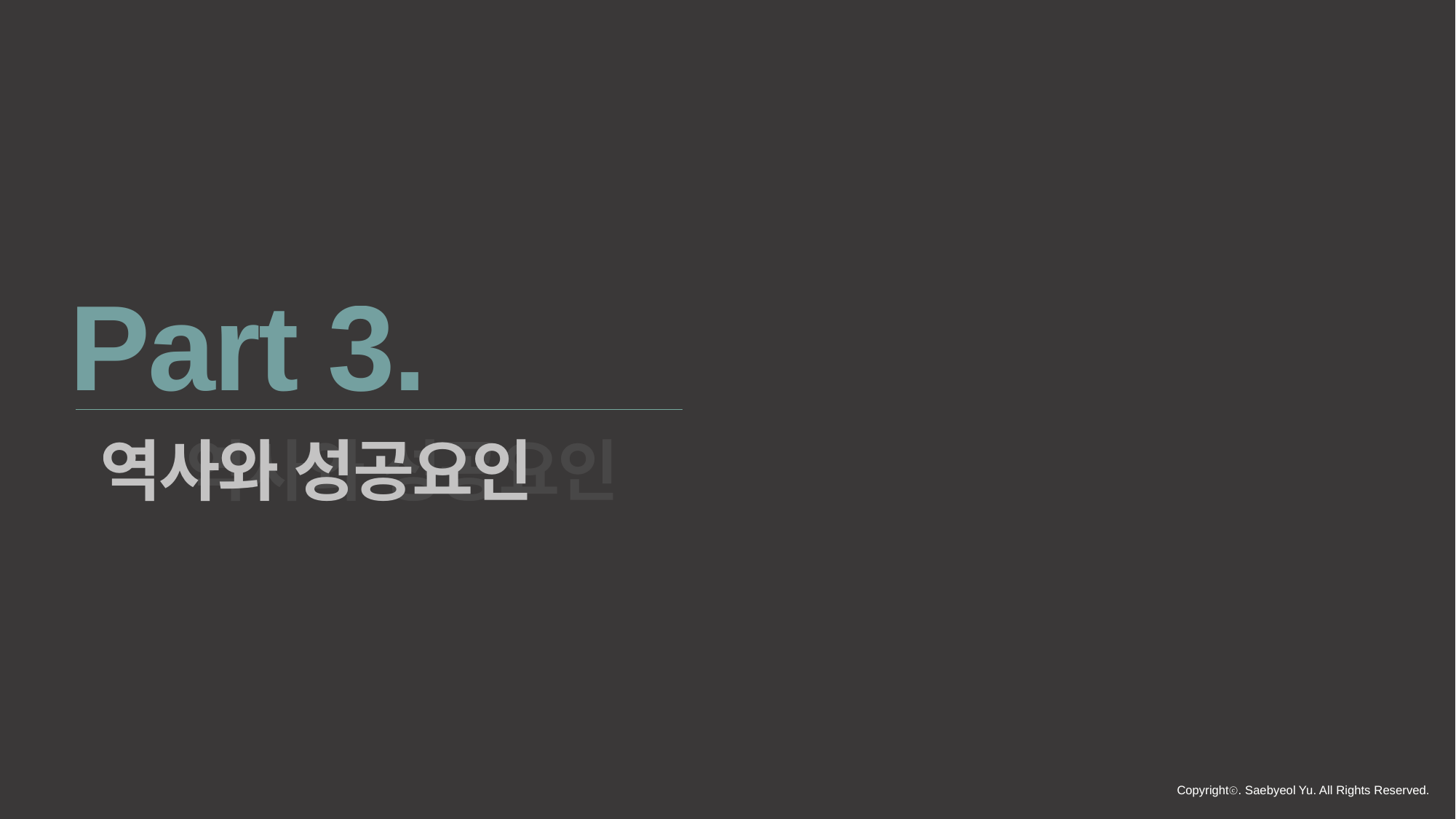

Part 3.
역사와 성공요인
역사와 성공요인
Copyrightⓒ. Saebyeol Yu. All Rights Reserved.